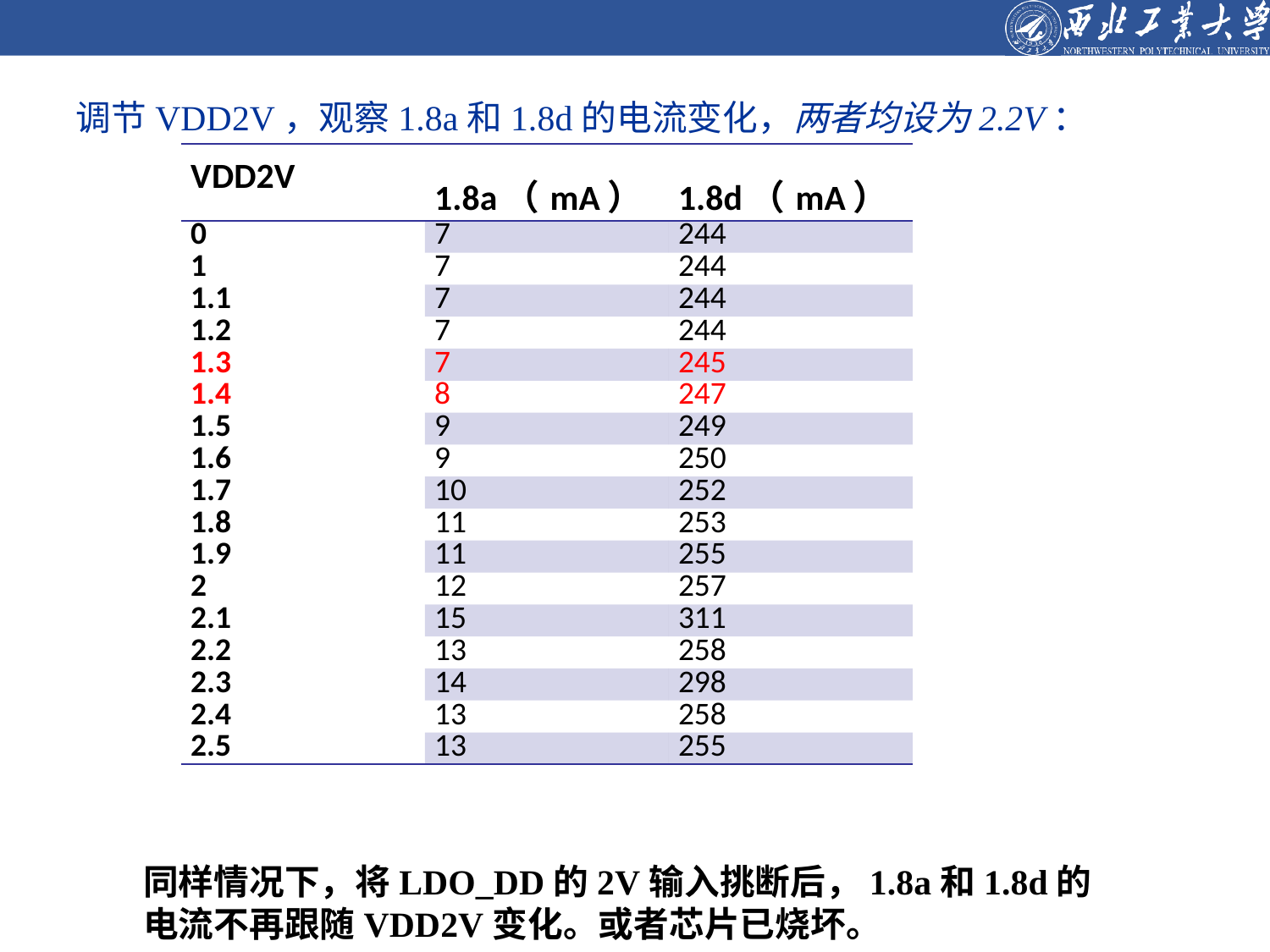

# 调节VDD2V，观察1.8a和1.8d的电流变化，两者均设为2.2V：
| VDD2V | 1.8a（mA） | 1.8d（mA） |
| --- | --- | --- |
| 0 | 7 | 244 |
| 1 | 7 | 244 |
| 1.1 | 7 | 244 |
| 1.2 | 7 | 244 |
| 1.3 | 7 | 245 |
| 1.4 | 8 | 247 |
| 1.5 | 9 | 249 |
| 1.6 | 9 | 250 |
| 1.7 | 10 | 252 |
| 1.8 | 11 | 253 |
| 1.9 | 11 | 255 |
| 2 | 12 | 257 |
| 2.1 | 15 | 311 |
| 2.2 | 13 | 258 |
| 2.3 | 14 | 298 |
| 2.4 | 13 | 258 |
| 2.5 | 13 | 255 |
同样情况下，将LDO_DD的2V输入挑断后，1.8a和1.8d的电流不再跟随VDD2V变化。或者芯片已烧坏。